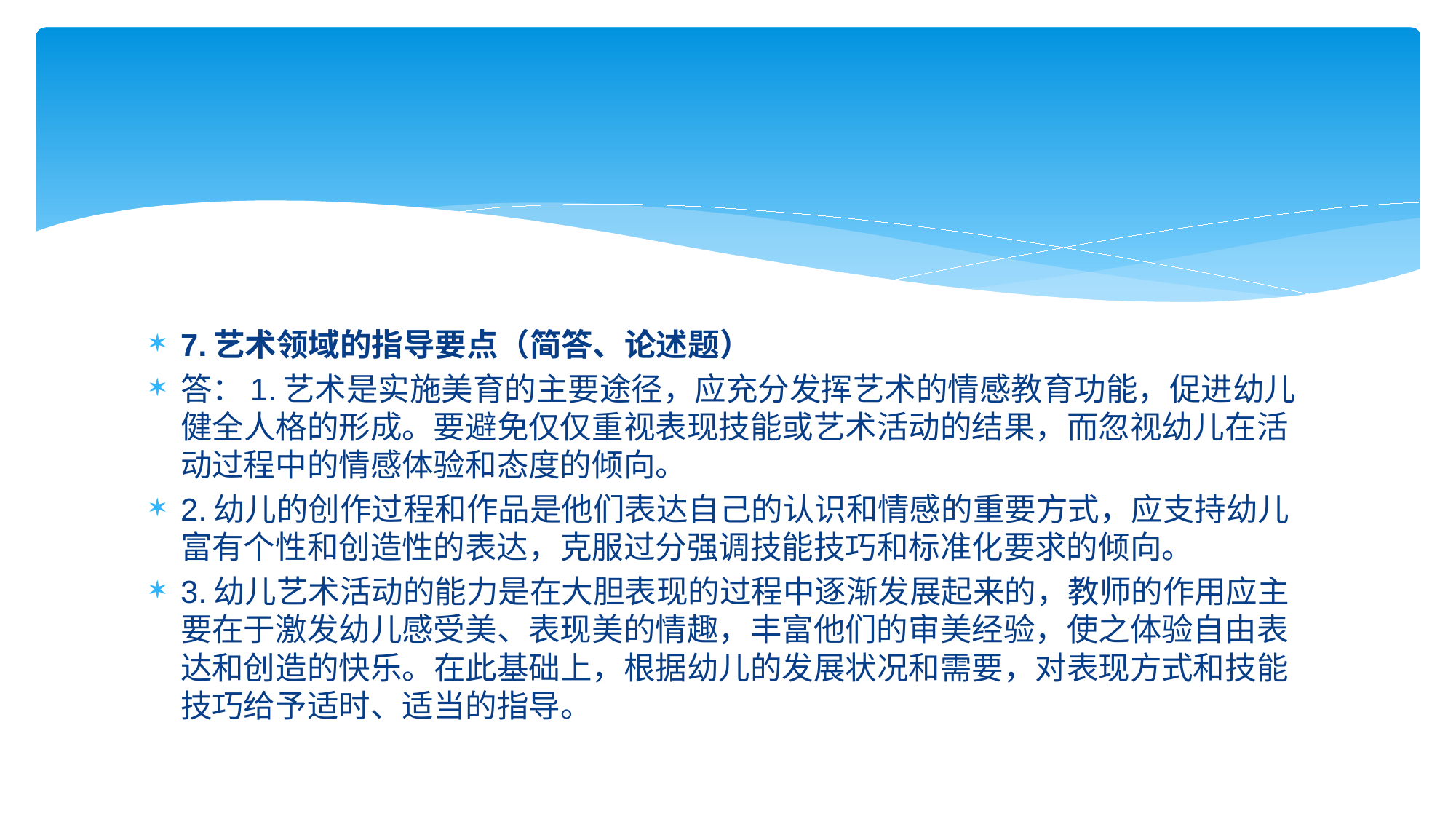

#
7.艺术领域的指导要点（简答、论述题）
答：1.艺术是实施美育的主要途径，应充分发挥艺术的情感教育功能，促进幼儿健全人格的形成。要避免仅仅重视表现技能或艺术活动的结果，而忽视幼儿在活动过程中的情感体验和态度的倾向。
2.幼儿的创作过程和作品是他们表达自己的认识和情感的重要方式，应支持幼儿富有个性和创造性的表达，克服过分强调技能技巧和标准化要求的倾向。
3.幼儿艺术活动的能力是在大胆表现的过程中逐渐发展起来的，教师的作用应主要在于激发幼儿感受美、表现美的情趣，丰富他们的审美经验，使之体验自由表达和创造的快乐。在此基础上，根据幼儿的发展状况和需要，对表现方式和技能技巧给予适时、适当的指导。